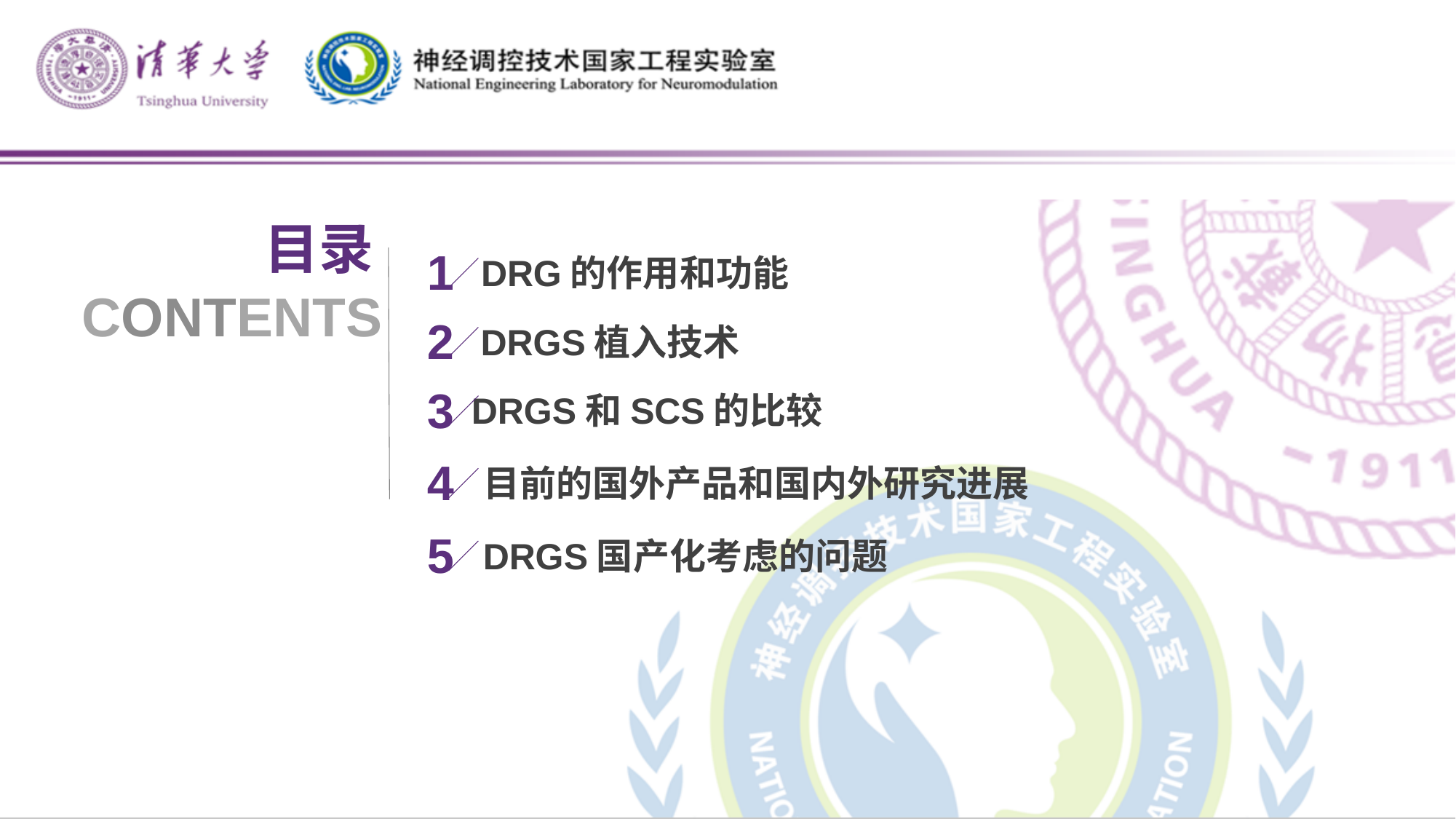

目录
1
DRG的作用和功能
CONTENTS
2
DRGS植入技术
3
DRGS和SCS的比较
4
目前的国外产品和国内外研究进展
5
DRGS国产化考虑的问题